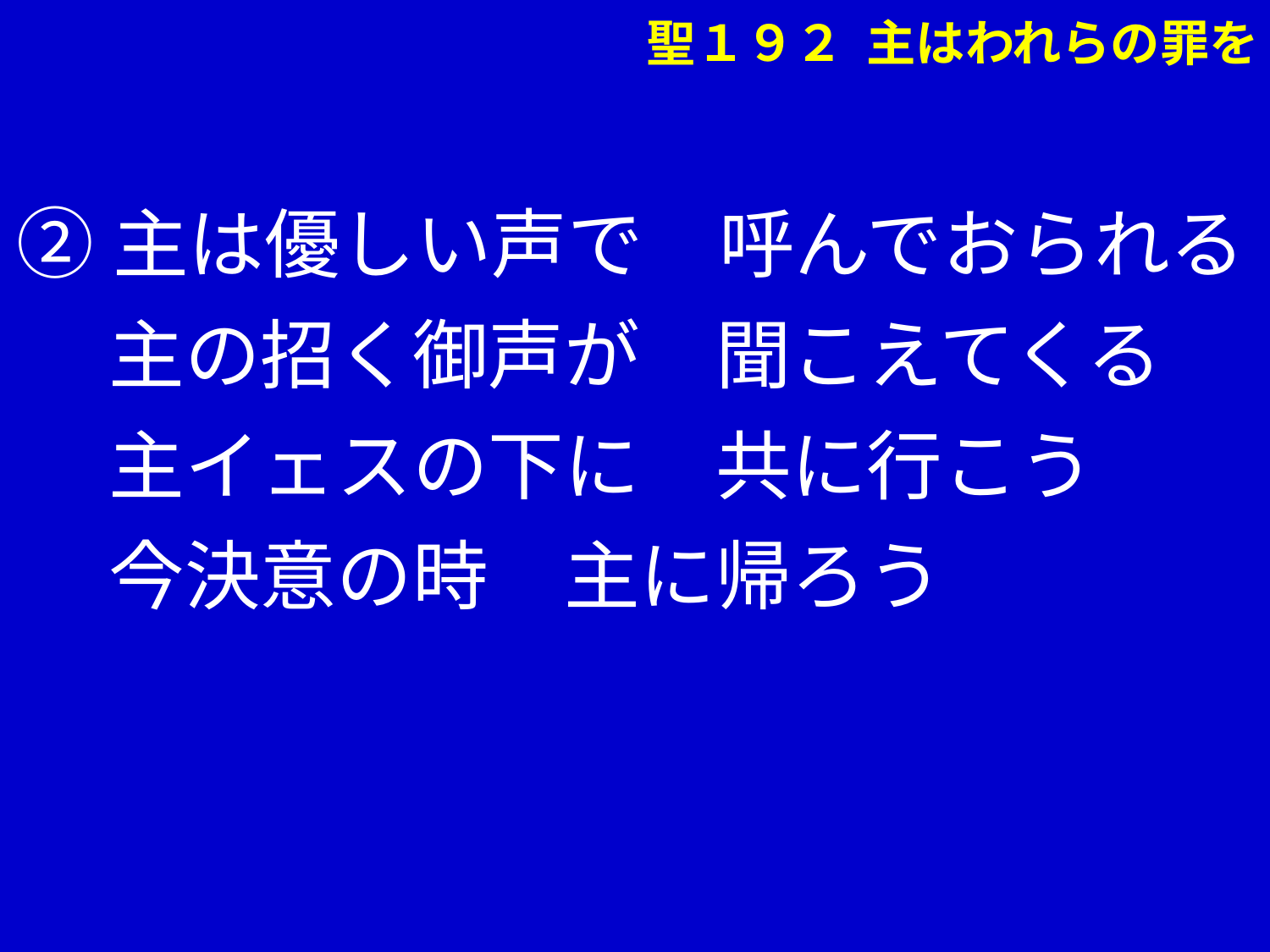

聖１９２  主はわれらの罪を

②主は優しい声で　呼んでおられる
　 主の招く御声が　聞こえてくる
　 主イェスの下に　共に行こう
　 今決意の時　主に帰ろう